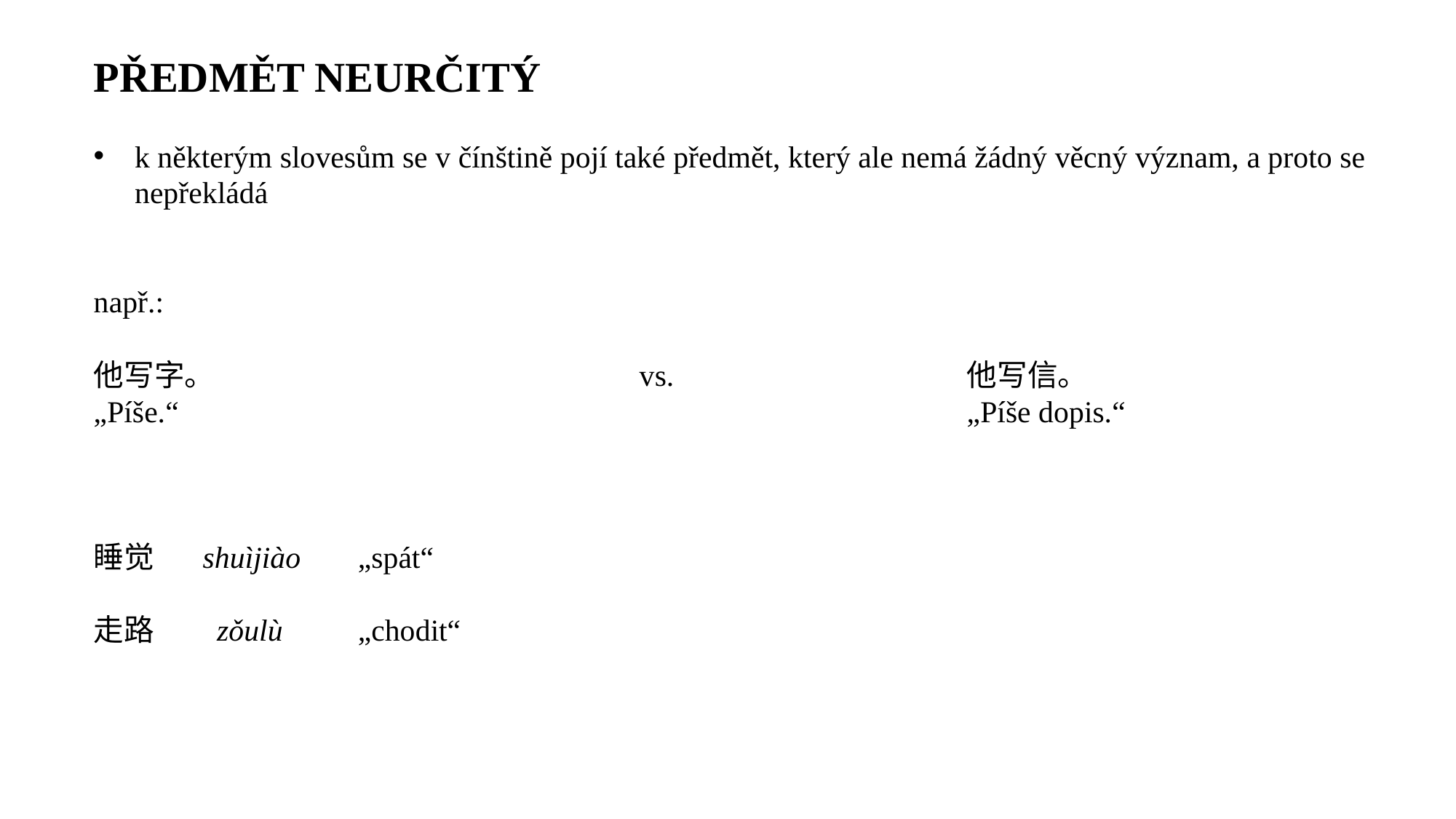

PŘEDMĚT NEURČITÝ

k některým slovesům se v čínštině pojí také předmět, který ale nemá žádný věcný význam, a proto se nepřekládá

např.:

他写字。				vs. 			他写信。
„Píše.“								„Píše dopis.“

睡觉 	shuìjiào	      „spát“

走路	 zǒulù	      „chodit“